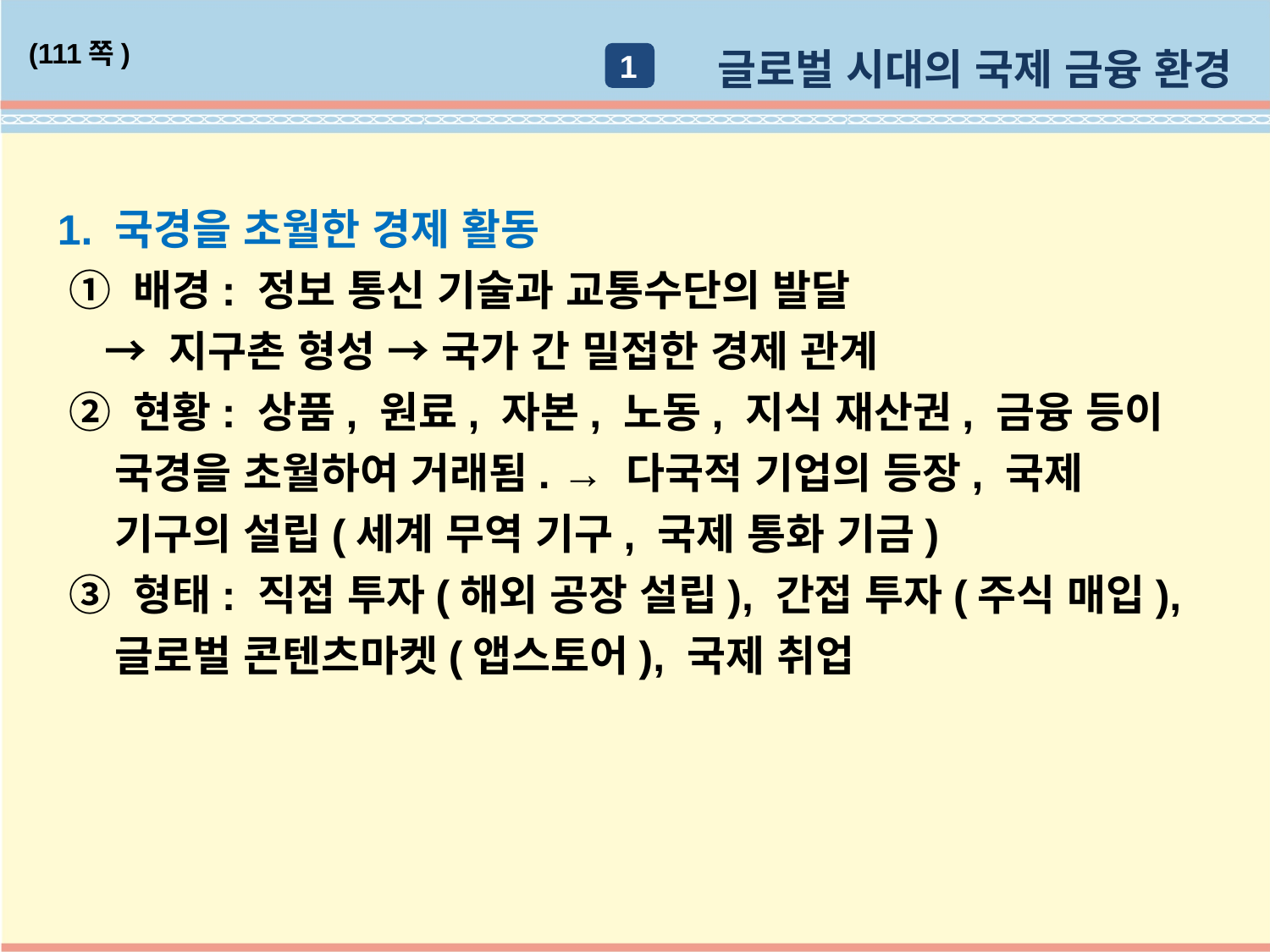

글로벌 시대의 국제 금융 환경
(111쪽)
1
1. 국경을 초월한 경제 활동
 ① 배경: 정보 통신 기술과 교통수단의 발달
    → 지구촌 형성 → 국가 간 밀접한 경제 관계
 ② 현황: 상품, 원료, 자본, 노동, 지식 재산권, 금융 등이
    국경을 초월하여 거래됨. → 다국적 기업의 등장, 국제
    기구의 설립(세계 무역 기구, 국제 통화 기금)
 ③ 형태: 직접 투자(해외 공장 설립), 간접 투자(주식 매입),
    글로벌 콘텐츠마켓(앱스토어), 국제 취업